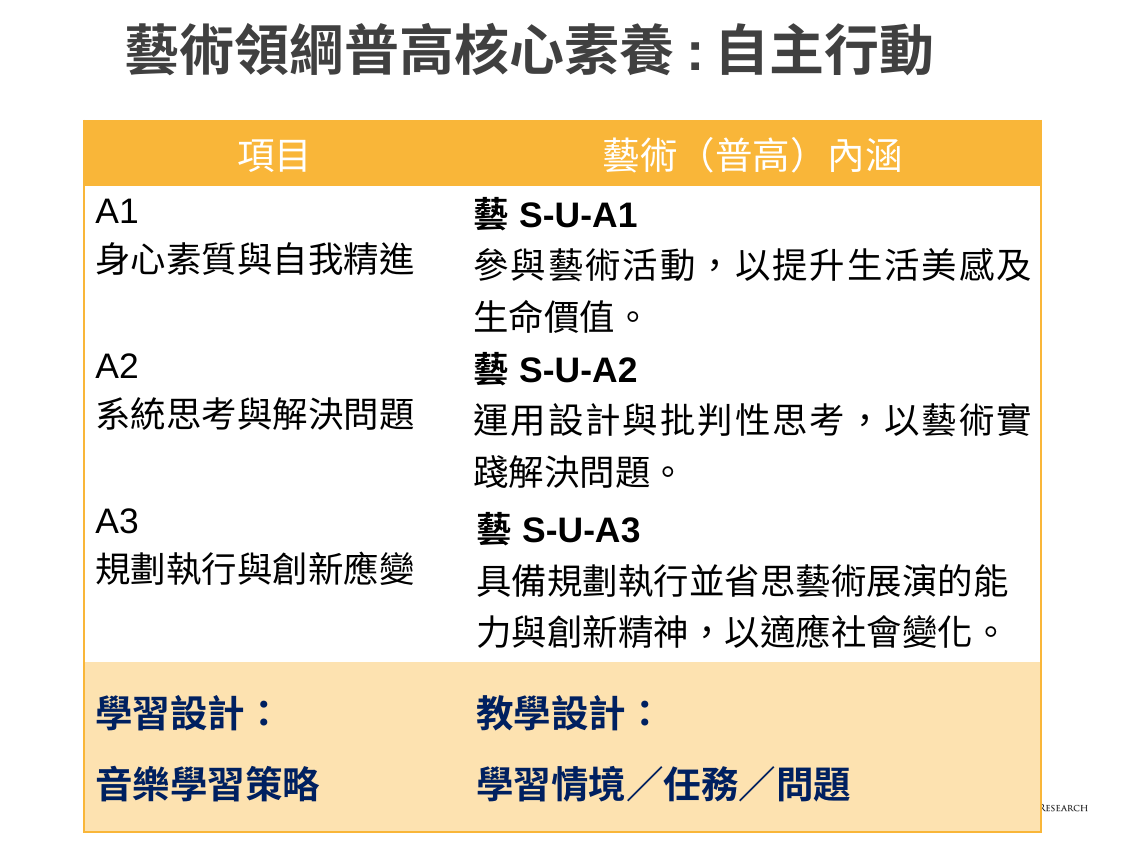

藝術領綱普高核心素養:自主行動
| 項目 | 藝術（普高）內涵 |
| --- | --- |
| A1 身心素質與自我精進 | 藝S-U-A1 參與藝術活動，以提升生活美感及生命價值。 |
| A2 系統思考與解決問題 | 藝S-U-A2 運用設計與批判性思考，以藝術實踐解決問題。 |
| A3 規劃執行與創新應變 | 藝S-U-A3 具備規劃執行並省思藝術展演的能力與創新精神，以適應社會變化。 |
| 學習設計： 音樂學習策略 | 教學設計： 學習情境／任務／問題 |